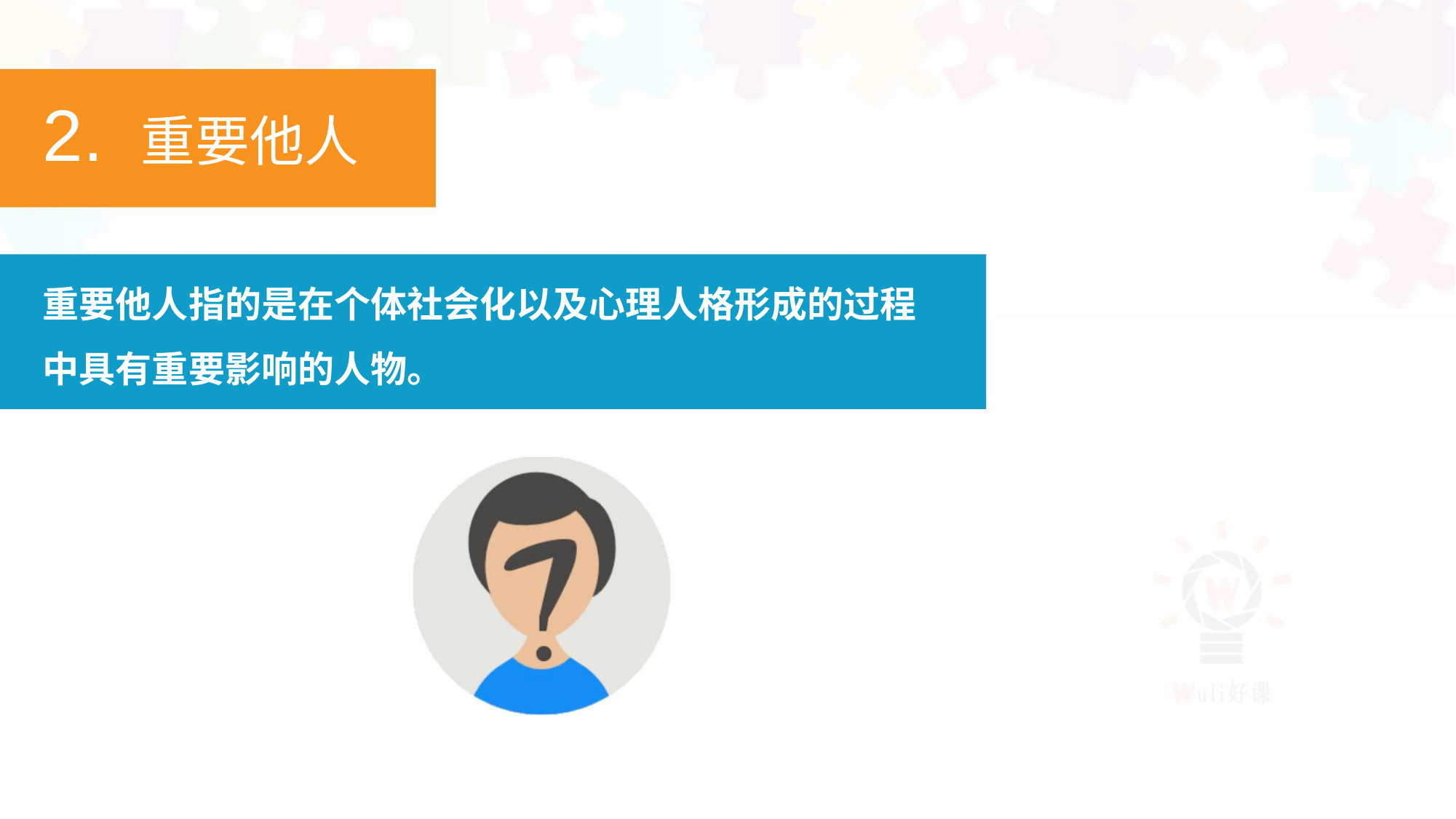

2. 重要他人
重要他人指的是在个体社会化以及心理人格形成的过程
中具有重要影响的人物。